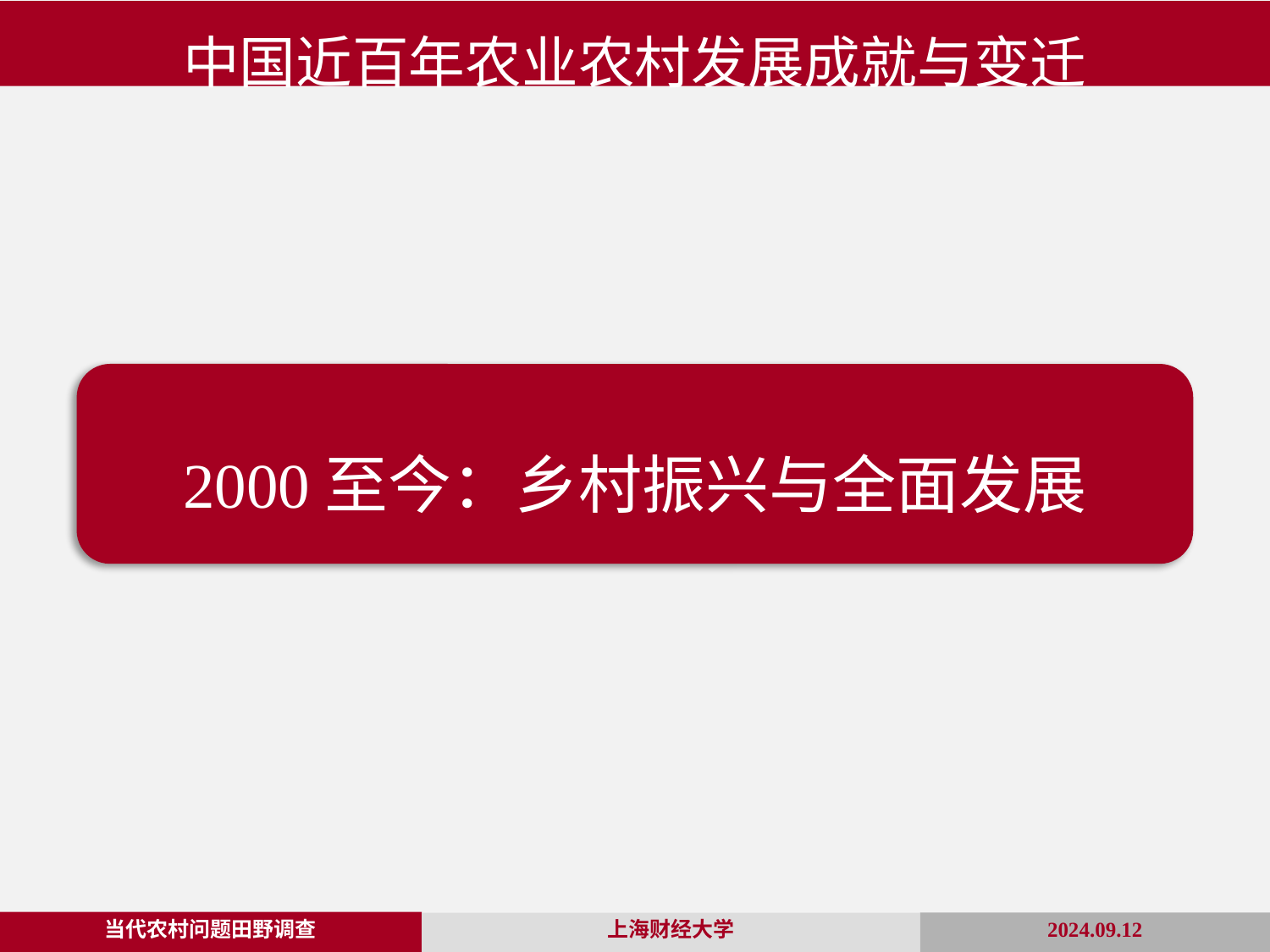

中国近百年农业农村发展成就与变迁
2000至今：乡村振兴与全面发展
当代农村问题田野调查
2024.09.12
上海财经大学